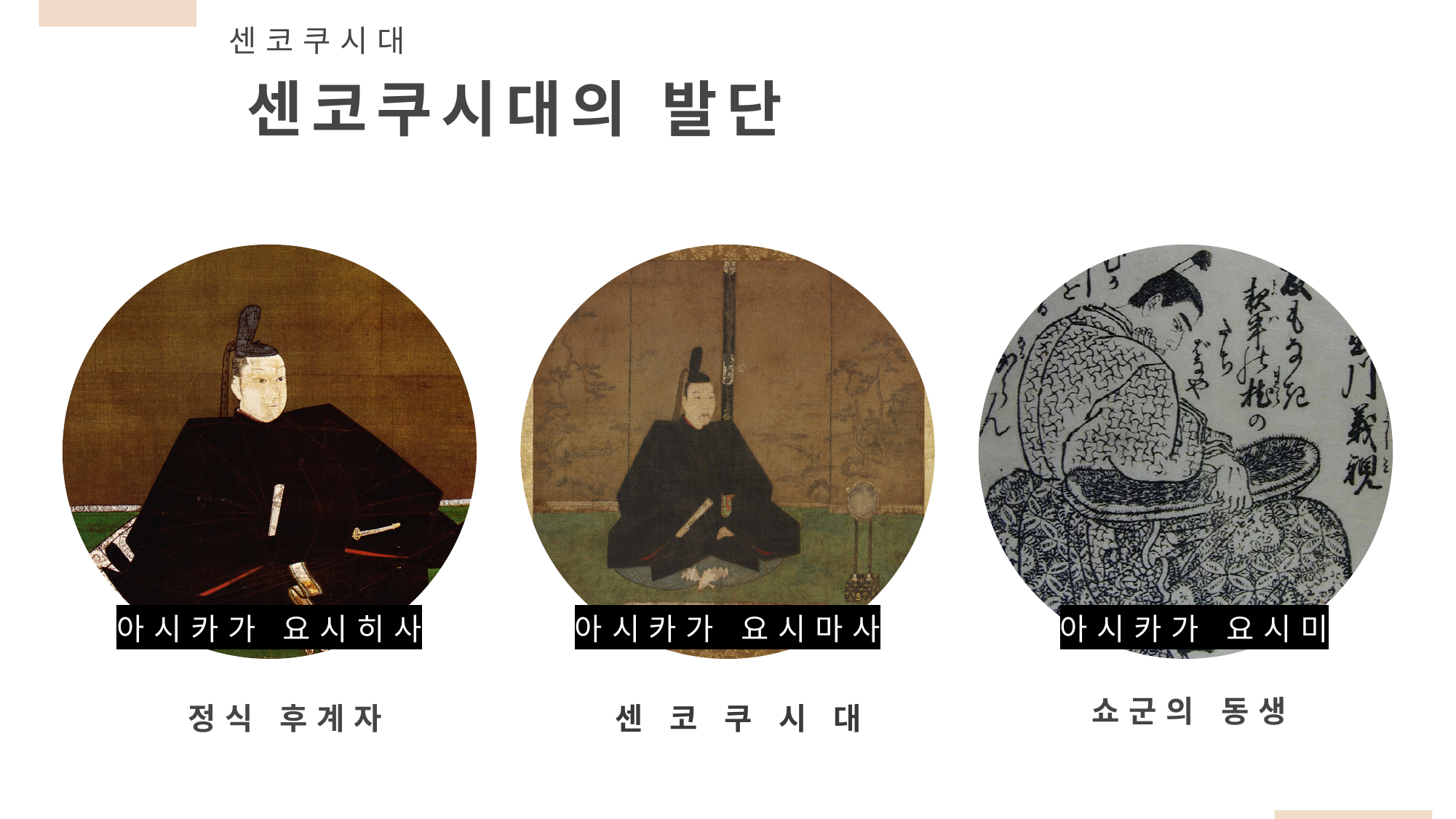

센코쿠시대
센코쿠시대의 발단

아시카가 요시히사
아시카가 요시마사
아시카가 요시미
쇼군의 동생
정식 후계자
센 코 쿠 시 대